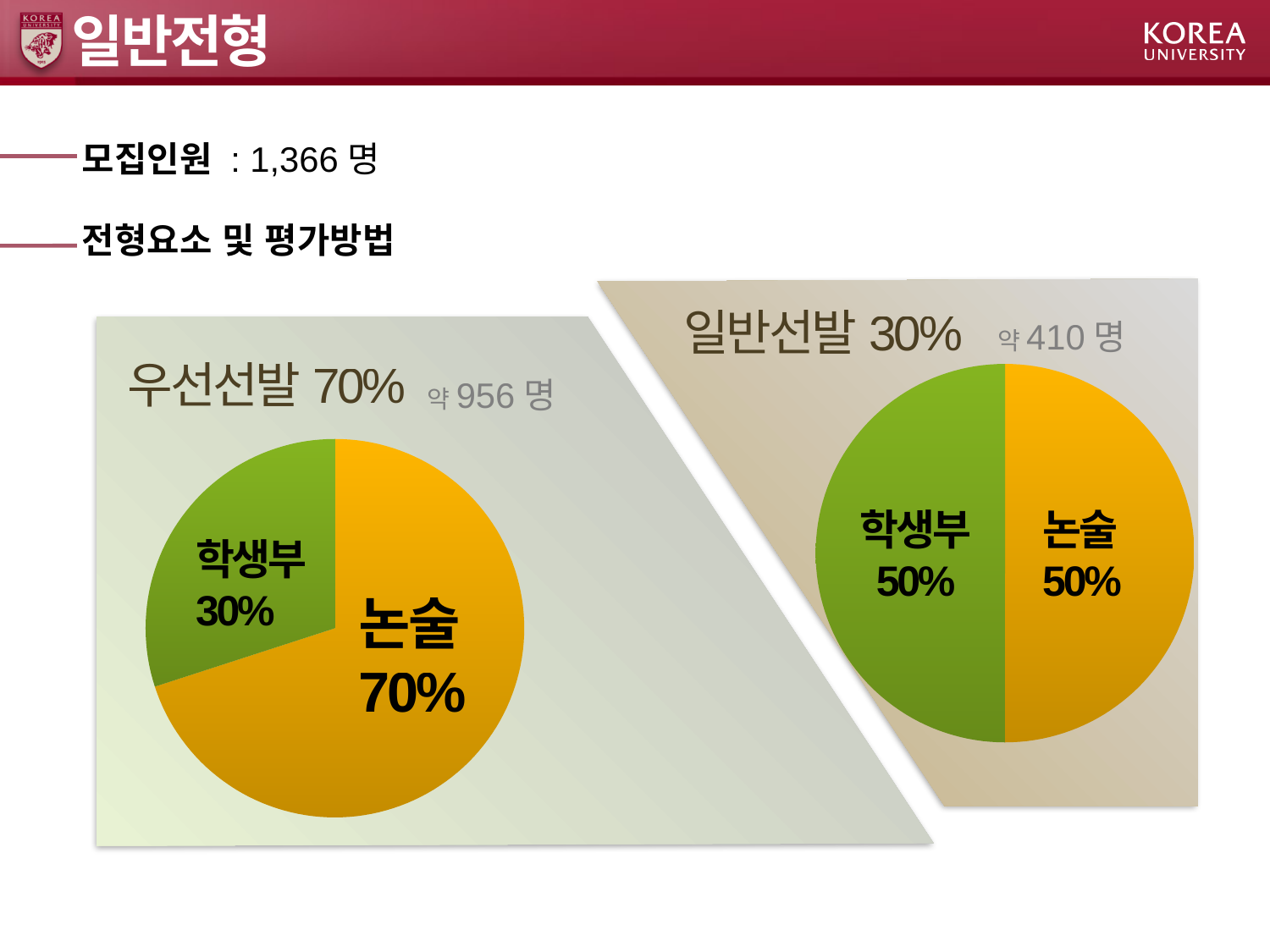

# 일반전형
모집인원 : 1,366명

전형요소 및 평가방법

일반선발30%
약410명
우선선발70%

### Chart

| Category | 판매 |
|---|---|
| 1분기 | 0.0 |
|  | 5.0 |
|  | 0.0 |
| 2분기 | 5.0 |
학생부
50%
논술
50%
약956명

### Chart

| Category | 판매 |
|---|---|
| 1분기 | 0.0 |
|  | 7.0 |
|  | 0.0 |
| 2분기 | 3.0 |
학생부
30%
논술
70%